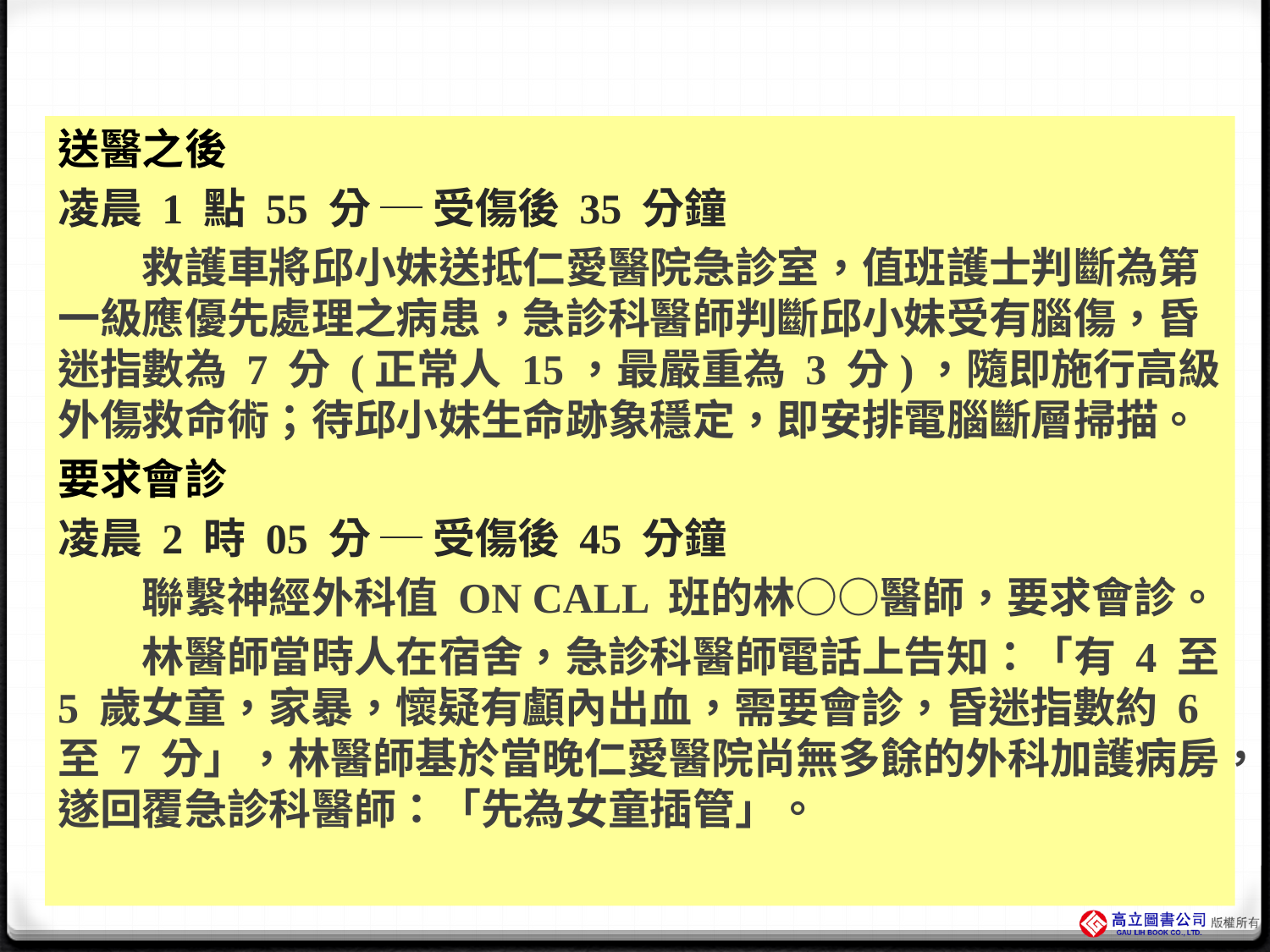

#
送醫之後
凌晨 1 點 55 分 ─ 受傷後 35 分鐘
　　救護車將邱小妹送抵仁愛醫院急診室，值班護士判斷為第一級應優先處理之病患，急診科醫師判斷邱小妹受有腦傷，昏迷指數為 7 分 (正常人 15，最嚴重為 3 分)，隨即施行高級外傷救命術；待邱小妹生命跡象穩定，即安排電腦斷層掃描。
要求會診
凌晨 2 時 05 分 ─ 受傷後 45 分鐘
　　聯繫神經外科值 ON CALL 班的林○○醫師，要求會診。
　　林醫師當時人在宿舍，急診科醫師電話上告知：「有 4 至 5 歲女童，家暴，懷疑有顱內出血，需要會診，昏迷指數約 6 至 7 分」，林醫師基於當晚仁愛醫院尚無多餘的外科加護病房，遂回覆急診科醫師：「先為女童插管」。